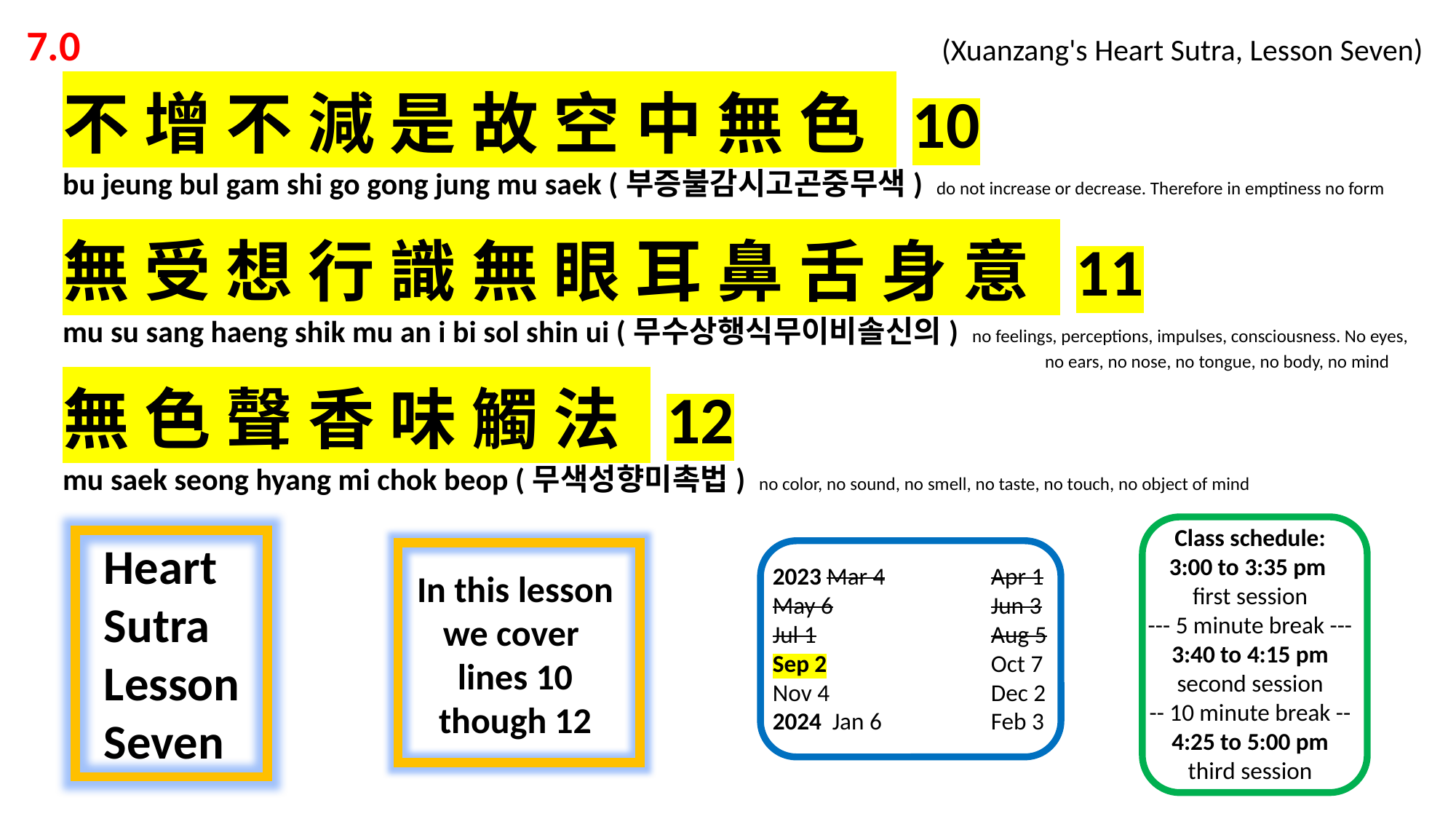

7.0  			  			                           (Xuanzang's Heart Sutra, Lesson Seven)
不 增 不 減 是 故 空 中 無 色  10
bu jeung bul gam shi go gong jung mu saek (부증불감시고곤중무색)  do not increase or decrease. Therefore in emptiness no form

無 受 想 行 識 無 眼 耳 鼻 舌 身 意  11
mu su sang haeng shik mu an i bi sol shin ui (무수상행식무이비솔신의)  no feelings, perceptions, impulses, consciousness. No eyes, 									no ears, no nose, no tongue, no body, no mind
無 色 聲 香 味 觸 法  12
mu saek seong hyang mi chok beop (무색성향미촉법)  no color, no sound, no smell, no taste, no touch, no object of mind

Class schedule:
3:00 to 3:35 pm
first session
--- 5 minute break ---
3:40 to 4:15 pm
second session
-- 10 minute break --
4:25 to 5:00 pm
third session

Heart
Sutra
Lesson
Seven

2023 Mar 4	Apr 1
May 6	  	Jun 3
Jul 1		Aug 5
Sep 2		Oct 7
Nov 4		Dec 2
2024  Jan 6	Feb 3
In this lesson we cover
lines 10 though 12